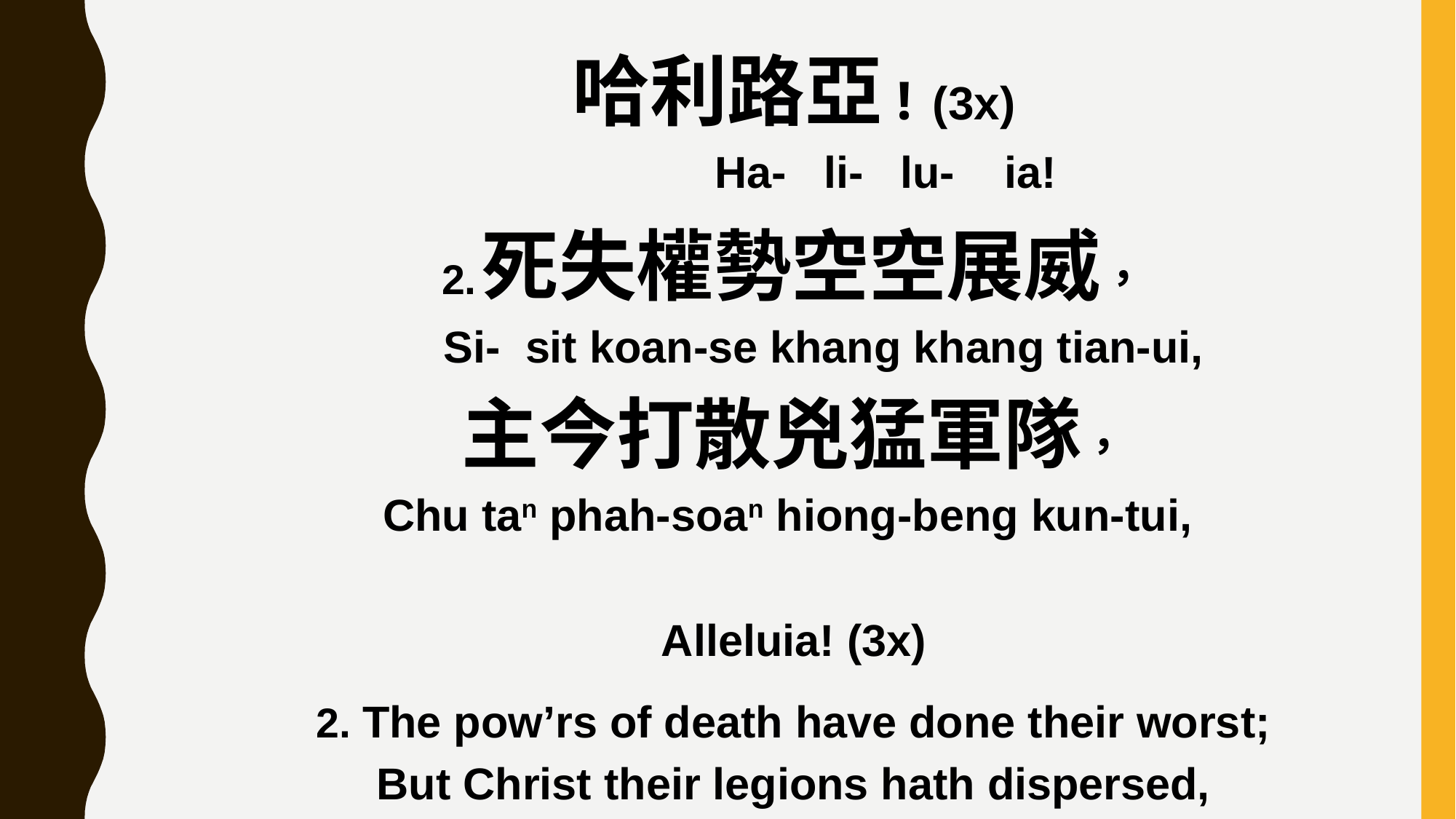

哈利路亞! (3x)
                                            Ha-   li-   lu-    ia!

2. 死失權勢空空展威，
         Si-  sit koan-se khang khang tian-ui,
主今打散兇猛軍隊，
Chu tan phah-soan hiong-beng kun-tui,

Alleluia! (3x)

2. The pow’rs of death have done their worst;
But Christ their legions hath dispersed,